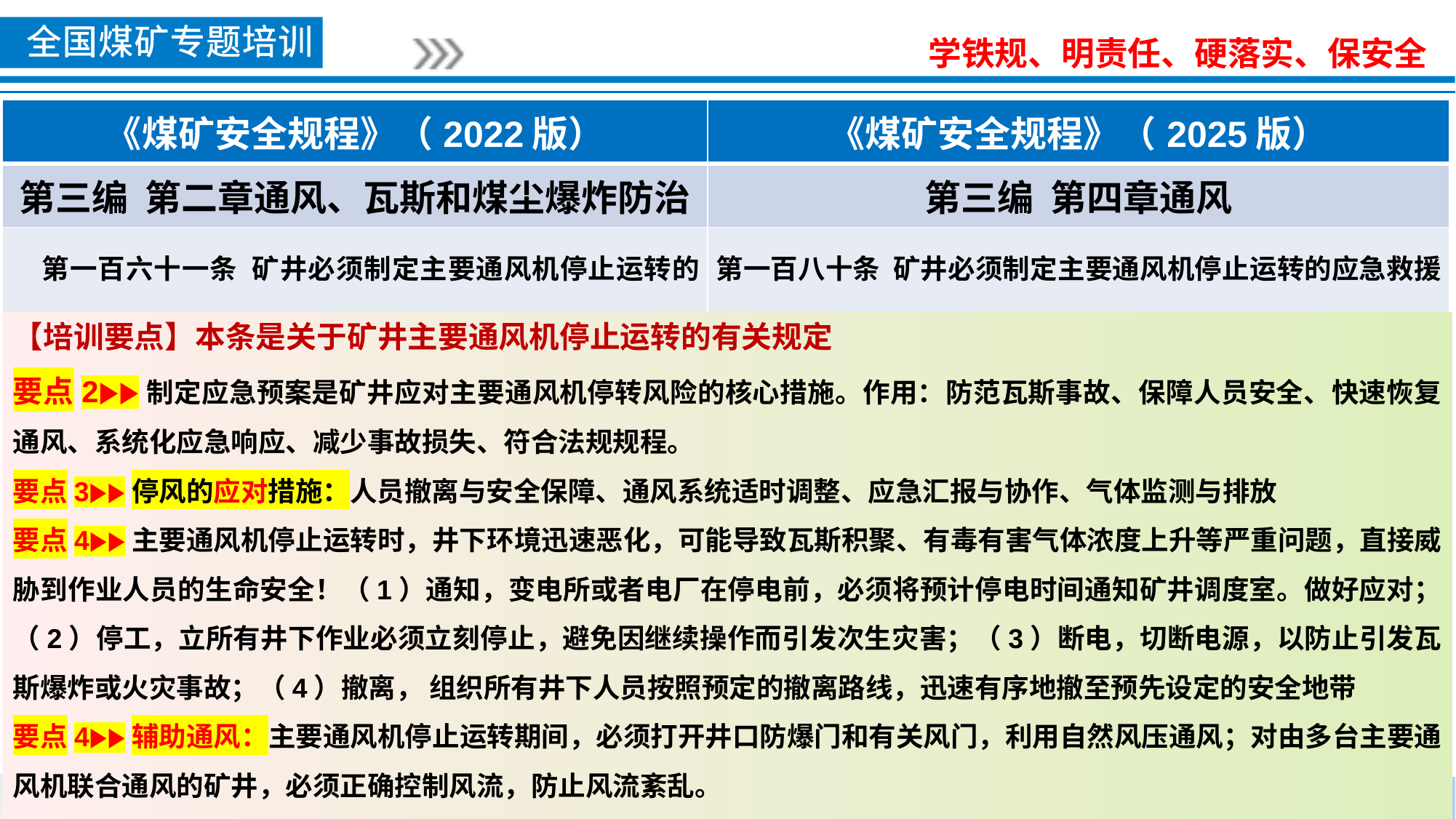

| 《煤矿安全规程》（2022版） | 《煤矿安全规程》（2025版） |
| --- | --- |
| 第三编 第二章通风、瓦斯和煤尘爆炸防治 | 第三编 第四章通风 |
| 第一百六十一条 矿井必须制定主要通风机停止运转的应急预案。 | 第一百八十条 矿井必须制定主要通风机停止运转的应急救援预案。 |
【培训要点】本条是关于矿井主要通风机停止运转的有关规定
要点2▶▶制定应急预案是矿井应对主要通风机停转风险的核心措施。作用：‌防范瓦斯事故、‌保障人员安全、‌快速恢复通风、‌系统化应急响应、‌减少事故损失、符合‌法规规程。
要点3▶▶停风的应对措施：人员撤离与安全保障、通风系统适时调整、应急汇报与协作、气体监测与排放
要点4▶▶主要通风机停止运转时，井下环境迅速恶化，可能导致瓦斯积聚、有毒有害气体浓度上升等严重问题，直接威胁到作业人员的生命安全！（1）通知，变电所或者电厂在停电前，必须将预计停电时间通知矿井调度室。做好应对；（2）停工，立所有井下作业必须立刻停止，避免因继续操作而引发次生灾害；（3）断电，切断电源，以防止引发瓦斯爆炸或火灾事故；（4）撤离， 组织所有井下人员按照预定的撤离路线，迅速有序地撤至预先设定的安全地带
要点4▶▶辅助通风：主要通风机停止运转期间，必须打开井口防爆门和有关风门，利用自然风压通风；对由多台主要通风机联合通风的矿井，必须正确控制风流，防止风流紊乱。